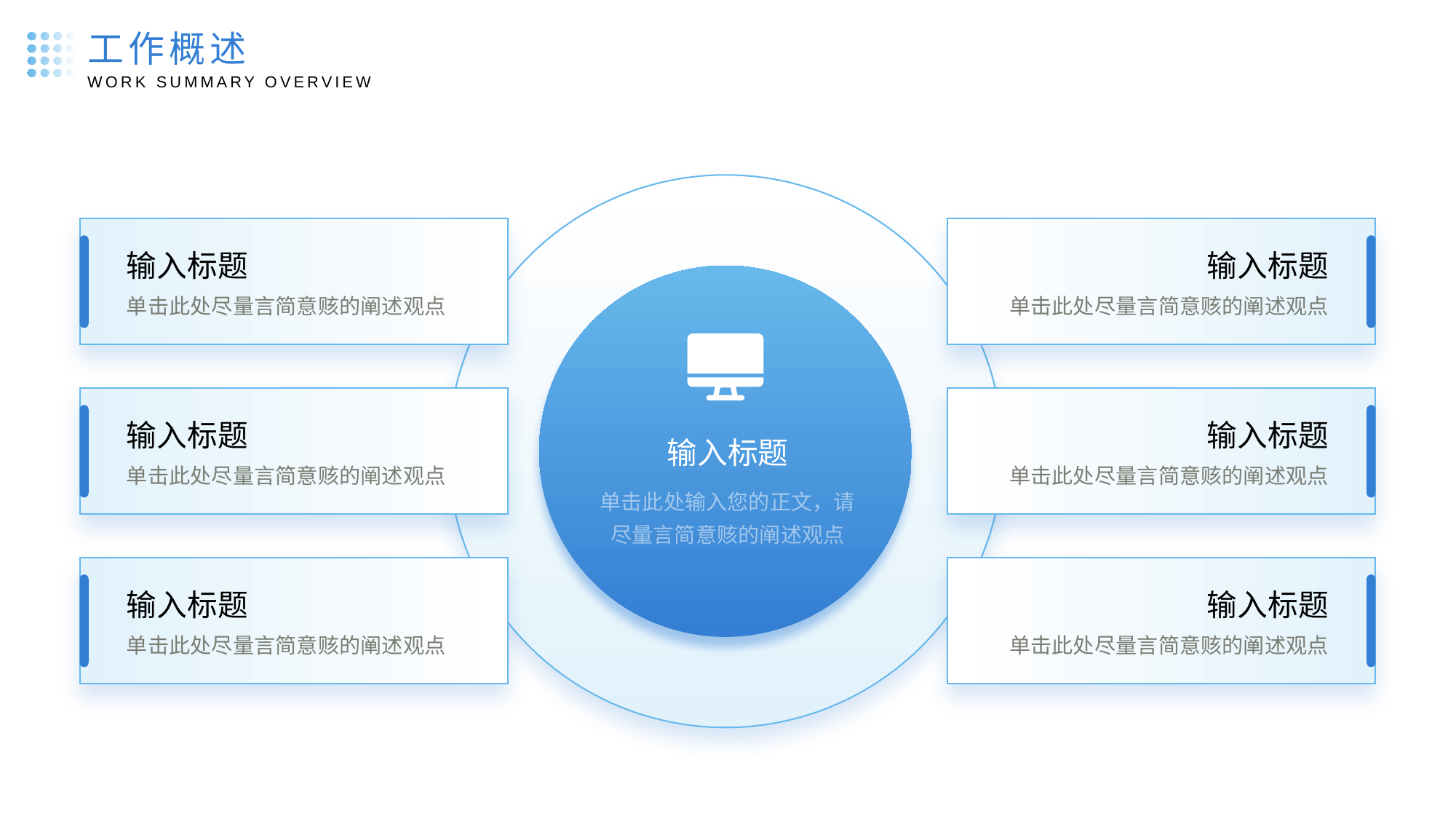

工作概述
WORK SUMMARY OVERVIEW

输入标题
单击此处尽量言简意赅的阐述观点

输入标题
单击此处尽量言简意赅的阐述观点

输入标题
单击此处输入您的正文，请尽量言简意赅的阐述观点

输入标题
单击此处尽量言简意赅的阐述观点

输入标题
单击此处尽量言简意赅的阐述观点

输入标题
单击此处尽量言简意赅的阐述观点

输入标题
单击此处尽量言简意赅的阐述观点